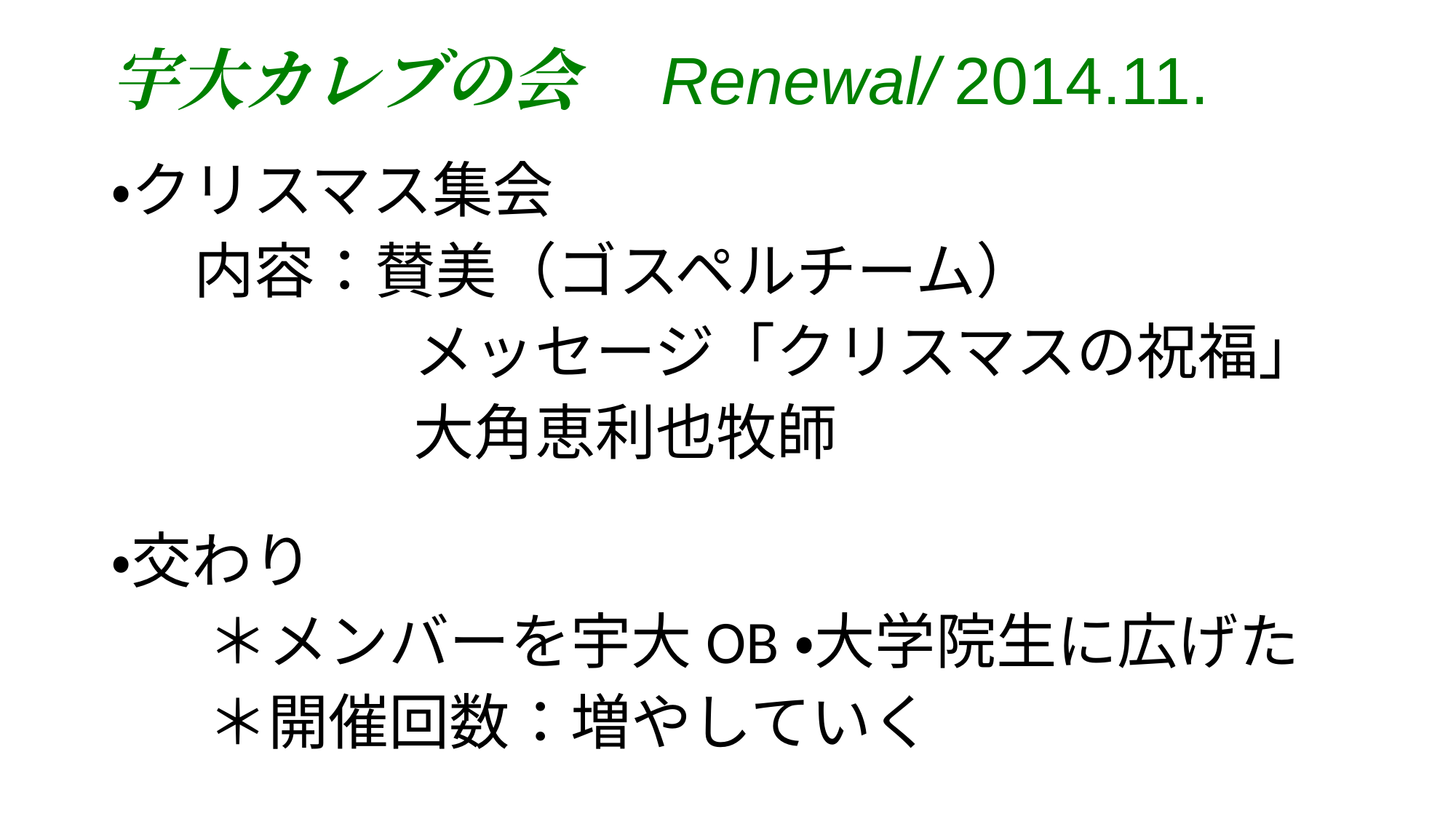

# 宇大カレブの会　Renewal/ 2014.11.
・クリスマス集会
     内容：賛美（ゴスペルチーム）
　　　　　メッセージ「クリスマスの祝福」
　　　　　大角恵利也牧師

・交わり
      ＊メンバーを宇大OB・大学院生に広げた
      ＊開催回数：増やしていく